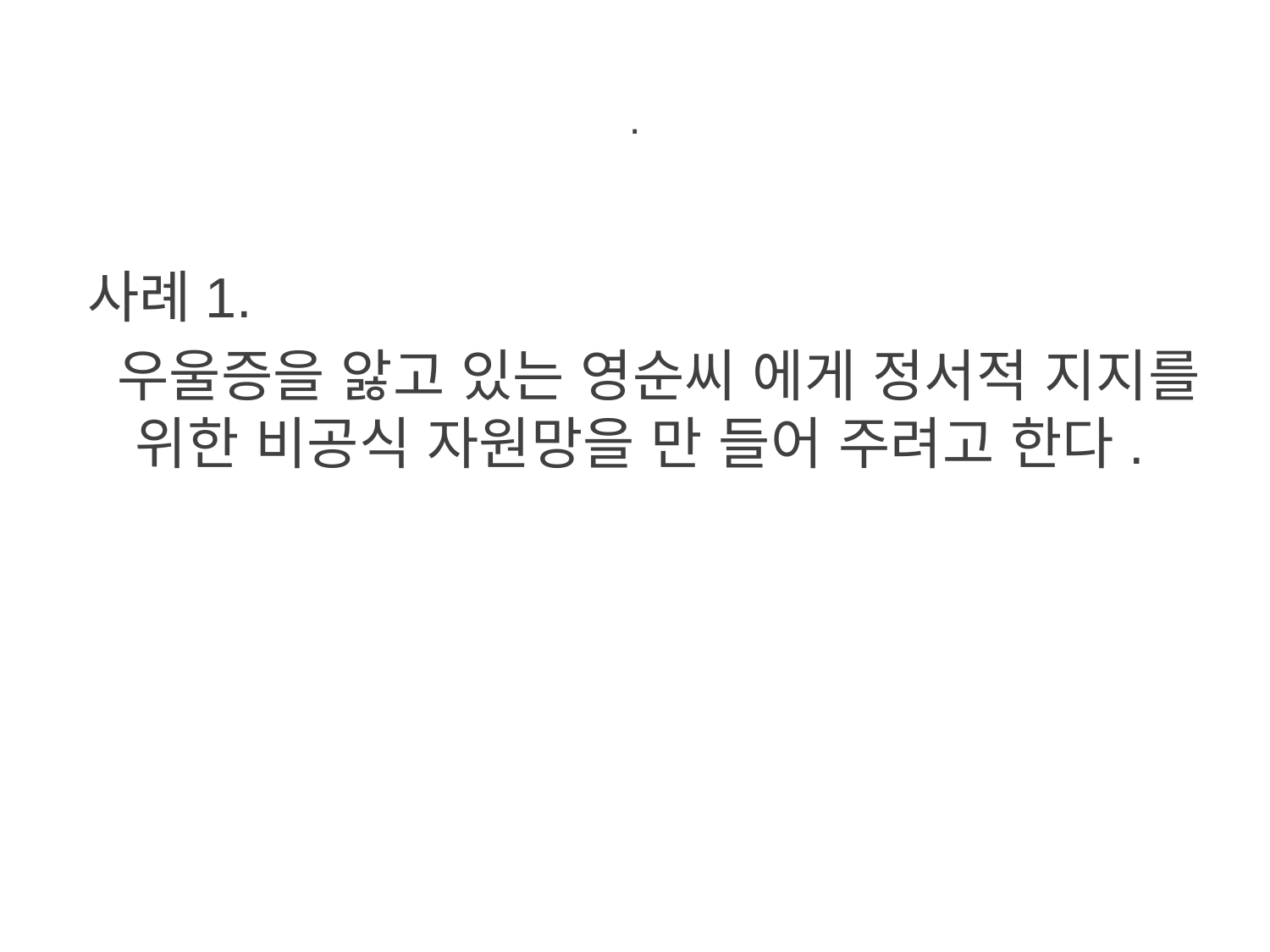

# .

사례1.
 우울증을 앓고 있는 영순씨 에게 정서적 지지를 위한 비공식 자원망을 만 들어 주려고 한다.